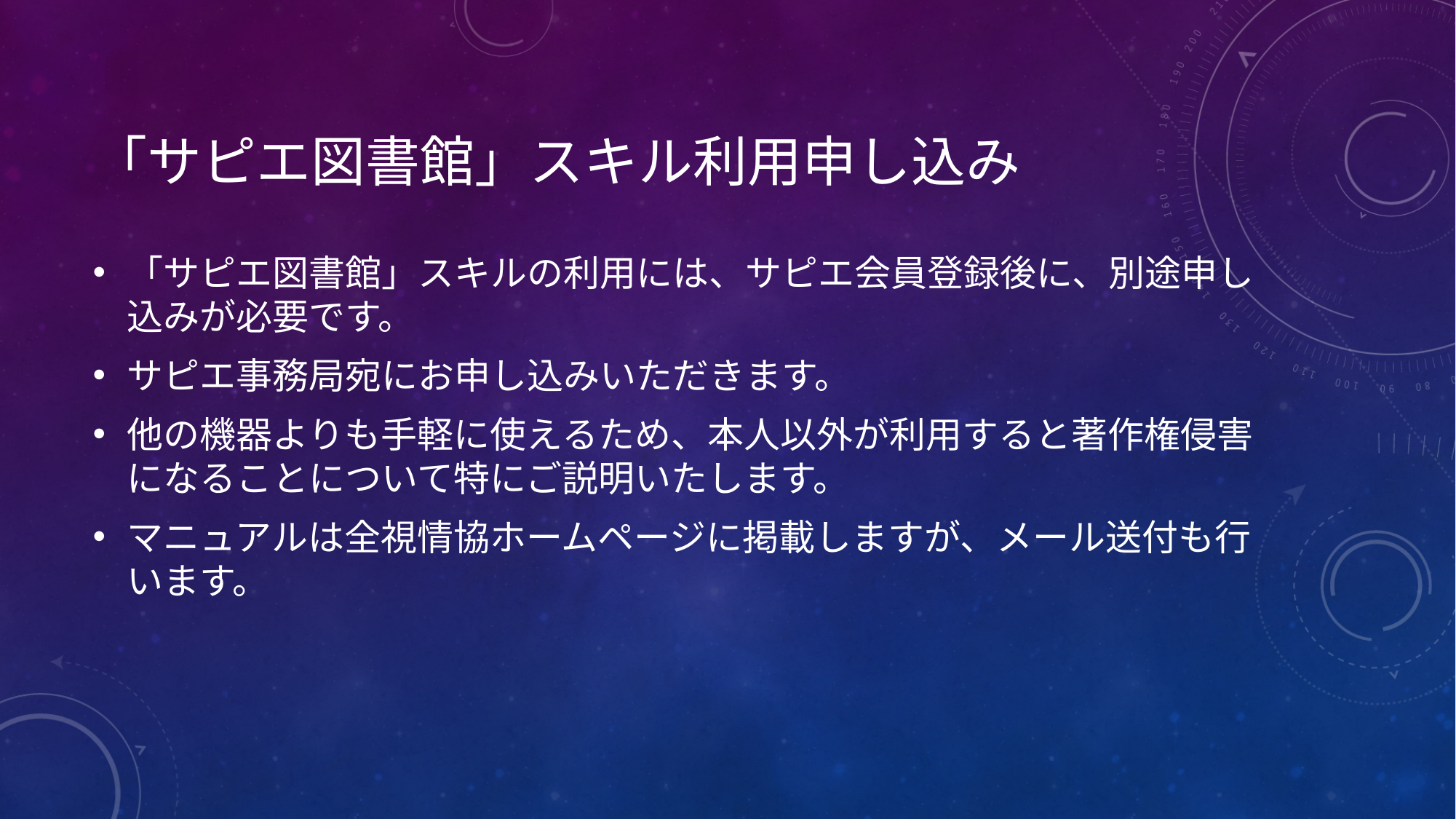

# 「サピエ図書館」スキル利用申し込み
「サピエ図書館」スキルの利用には、サピエ会員登録後に、別途申し込みが必要です。
サピエ事務局宛にお申し込みいただきます。
他の機器よりも手軽に使えるため、本人以外が利用すると著作権侵害になることについて特にご説明いたします。
マニュアルは全視情協ホームページに掲載しますが、メール送付も行います。